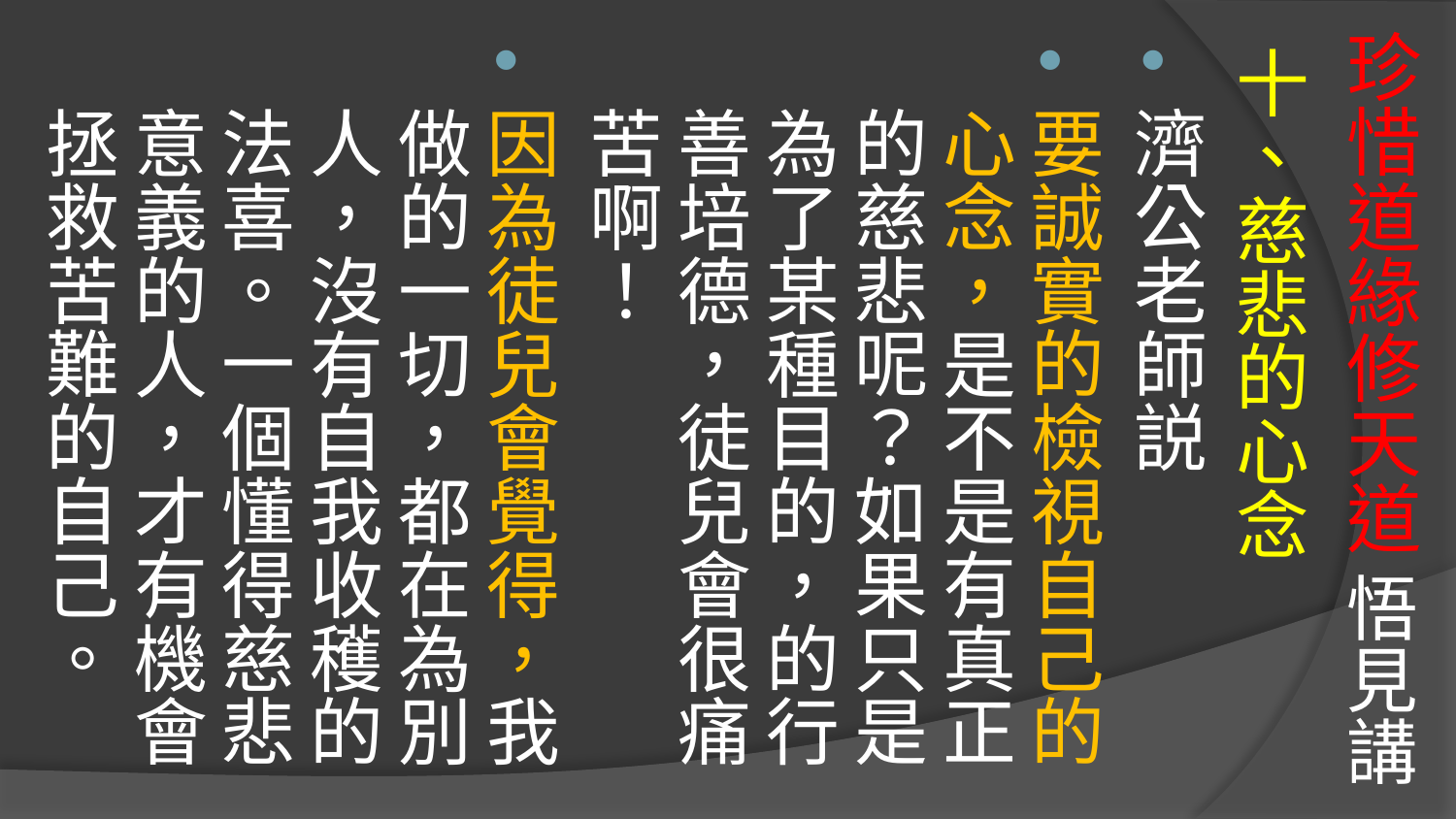

# 珍惜道緣修天道 悟見講
十、慈悲的心念
濟公老師説
要誠實的檢視自己的心念，是不是有真正的慈悲呢？如果只是為了某種目的，的行善培德，徒兒會很痛苦啊！
因為徒兒會覺得，我做的一切，都在為別人，沒有自我收穫的法喜。一個懂得慈悲意義的人，才有機會拯救苦難的自己。